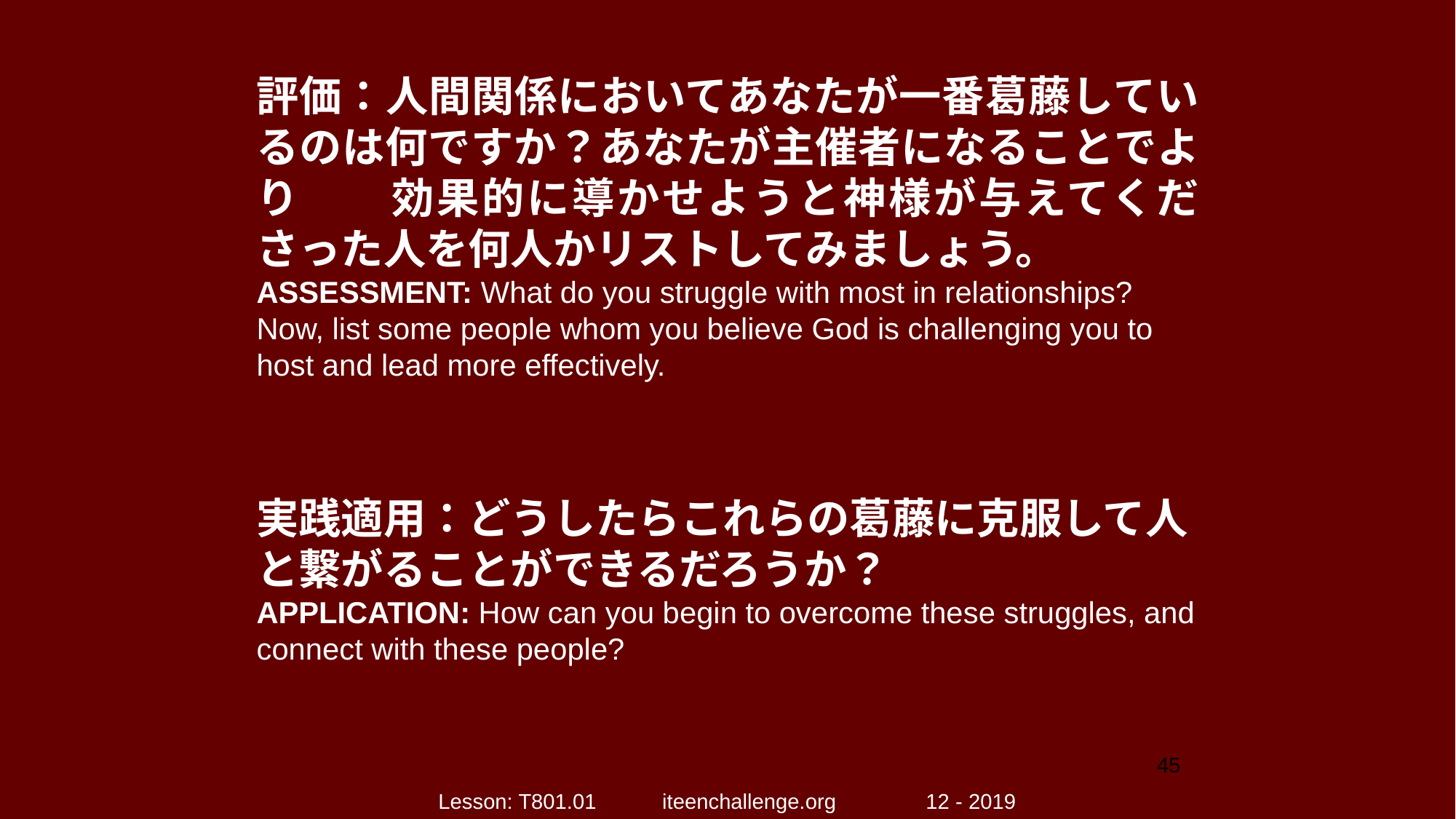

評価：人間関係においてあなたが一番葛藤しているのは何ですか？あなたが主催者になることでより　　効果的に導かせようと神様が与えてくださった人を何人かリストしてみましょう。
ASSESSMENT: What do you struggle with most in relationships? Now, list some people whom you believe God is challenging you to host and lead more effectively.

実践適用：どうしたらこれらの葛藤に克服して人と繋がることができるだろうか？
APPLICATION: How can you begin to overcome these struggles, and connect with these people?

45
Lesson: T801.01           iteenchallenge.org               12 - 2019